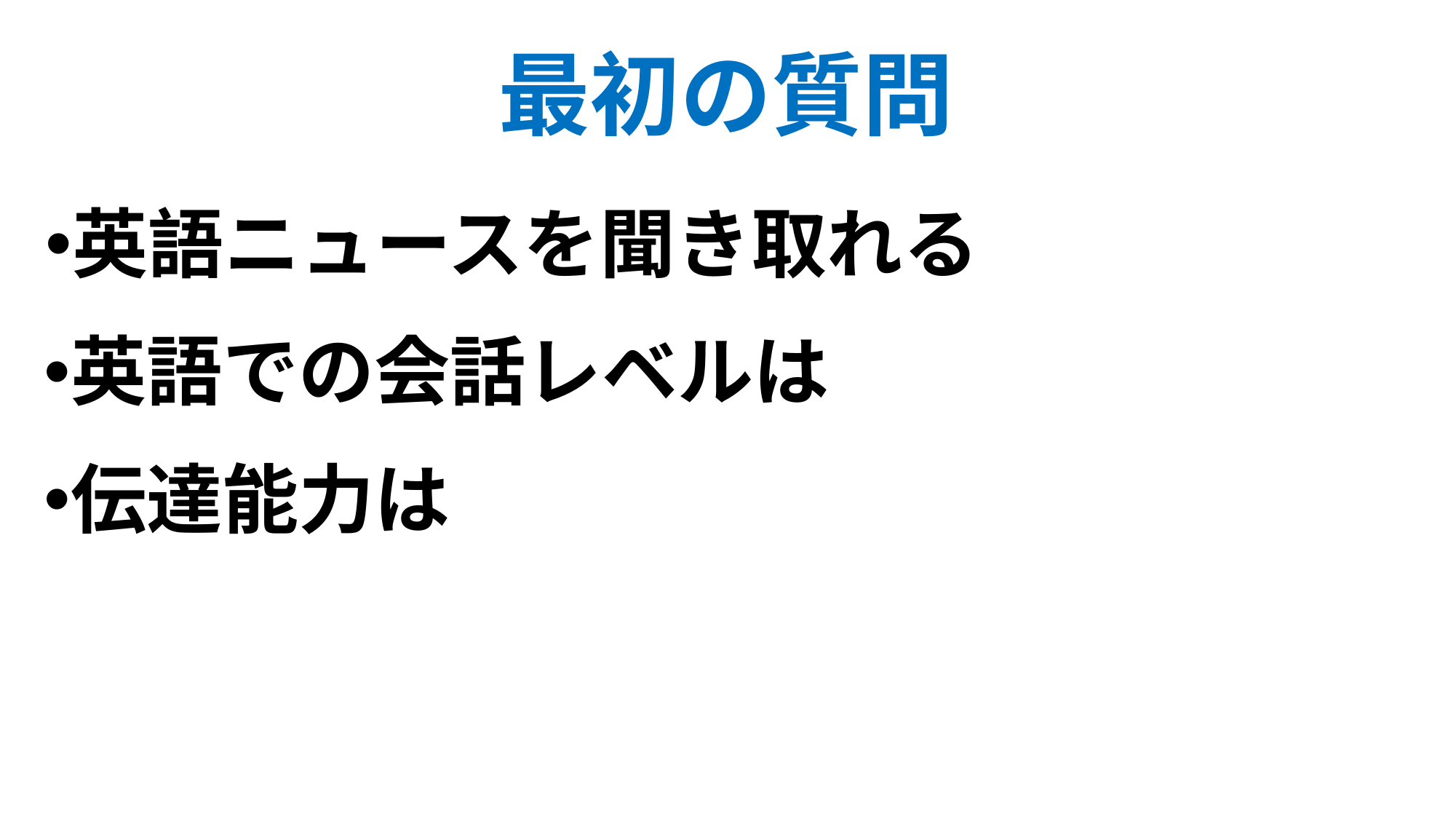

最初の質問
英語ニュースを聞き取れる
英語での会話レベルは
伝達能力は